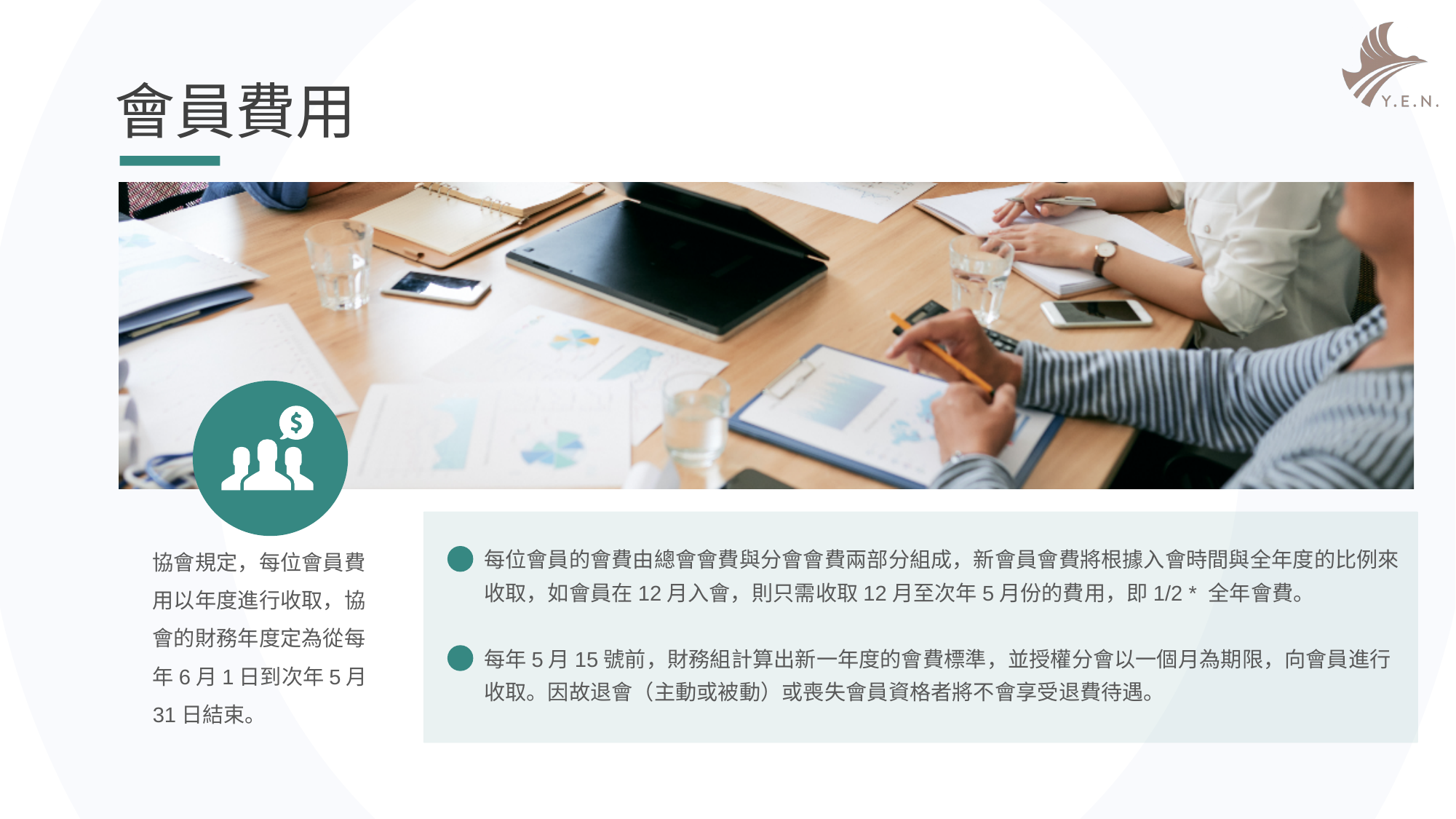

會員費用

協會規定，每位會員費用以年度進行收取，協會的財務年度定為從每年6月1日到次年5月31日結束。
每位會員的會費由總會會費與分會會費兩部分組成，新會員會費將根據入會時間與全年度的比例來收取，如會員在12月入會，則只需收取12月至次年5月份的費用，即1/2 * 全年會費。

每年5月15號前，財務組計算出新一年度的會費標準，並授權分會以一個月為期限，向會員進行收取。因故退會（主動或被動）或喪失會員資格者將不會享受退費待遇。